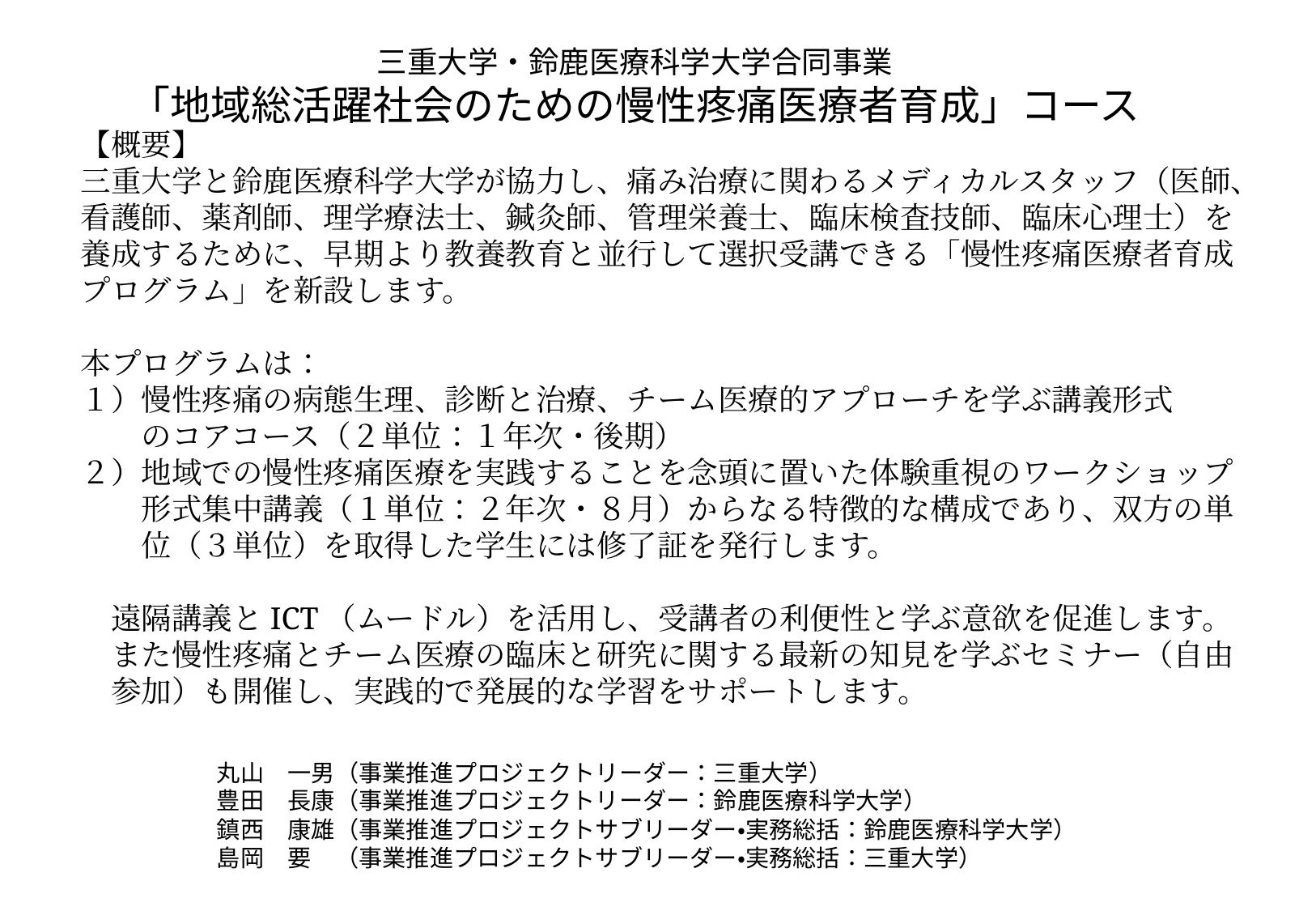

三重大学・鈴鹿医療科学大学合同事業
「地域総活躍社会のための慢性疼痛医療者育成」コース
【概要】
三重大学と鈴鹿医療科学大学が協力し、痛み治療に関わるメディカルスタッフ（医師、看護師、薬剤師、理学療法士、鍼灸師、管理栄養士、臨床検査技師、臨床心理士）を養成するために、早期より教養教育と並行して選択受講できる「慢性疼痛医療者育成プログラム」を新設します。

本プログラムは：
１）慢性疼痛の病態生理、診断と治療、チーム医療的アプローチを学ぶ講義形式
　　のコアコース（２単位：１年次・後期）
２）地域での慢性疼痛医療を実践することを念頭に置いた体験重視のワークショップ
　　形式集中講義（１単位：２年次・８月）からなる特徴的な構成であり、双方の単
　　位（３単位）を取得した学生には修了証を発行します。

　遠隔講義とICT（ムードル）を活用し、受講者の利便性と学ぶ意欲を促進します。
　また慢性疼痛とチーム医療の臨床と研究に関する最新の知見を学ぶセミナー（自由
　参加）も開催し、実践的で発展的な学習をサポートします。
丸山　一男（事業推進プロジェクトリーダー：三重大学）
豊田　長康（事業推進プロジェクトリーダー：鈴鹿医療科学大学）
鎮西　康雄（事業推進プロジェクトサブリーダー・実務総括：鈴鹿医療科学大学）
島岡　要　（事業推進プロジェクトサブリーダー・実務総括：三重大学）